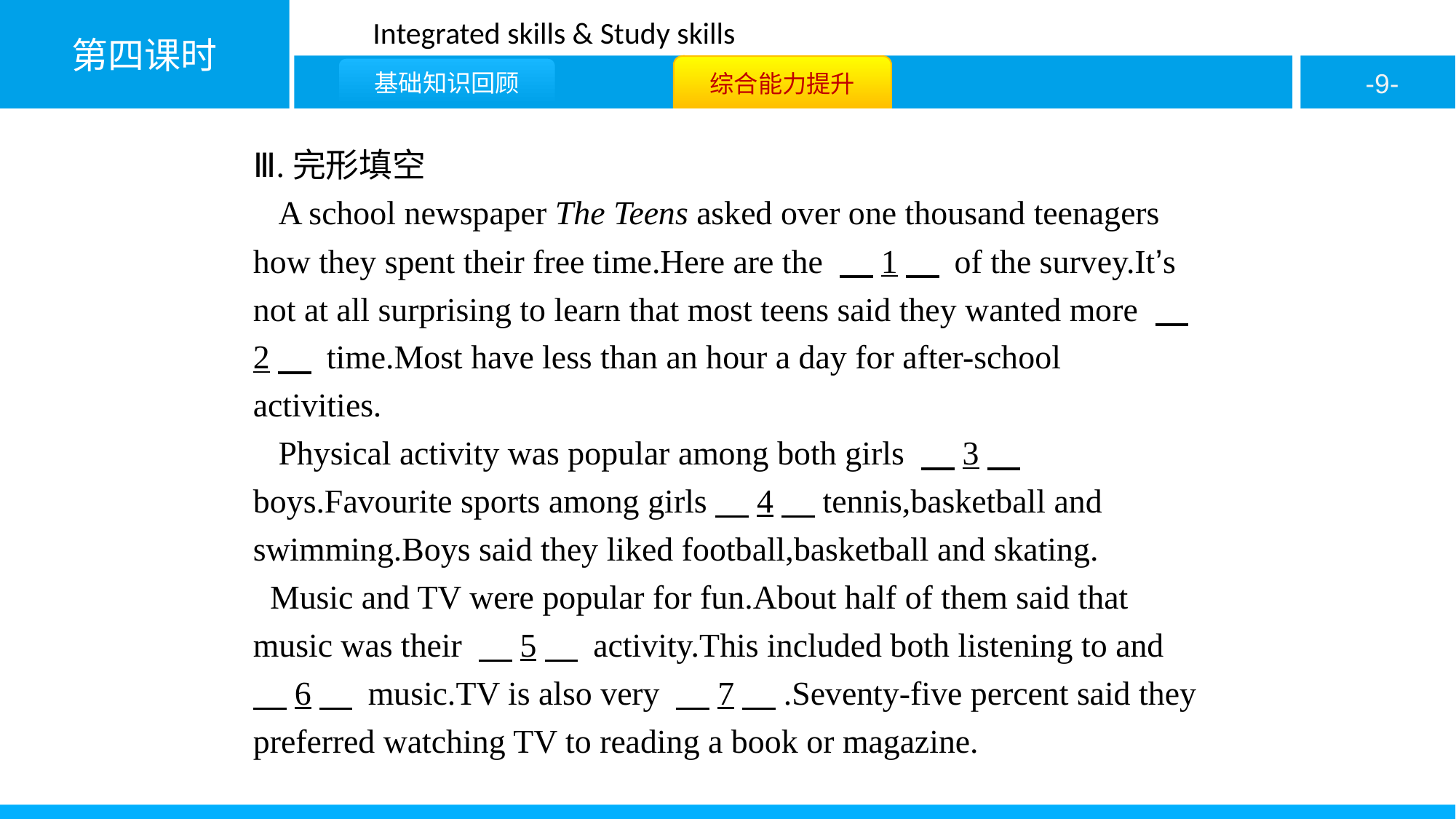

Ⅲ.完形填空
   A school newspaper The Teens asked over one thousand teenagers how they spent their free time.Here are the 　1　 of the survey.It’s not at all surprising to learn that most teens said they wanted more 　2　 time.Most have less than an hour a day for after-school activities.
   Physical activity was popular among both girls 　3　 boys.Favourite sports among girls　4　tennis,basketball and swimming.Boys said they liked football,basketball and skating.
  Music and TV were popular for fun.About half of them said that music was their 　5　 activity.This included both listening to and 　6　 music.TV is also very 　7　.Seventy-five percent said they preferred watching TV to reading a book or magazine.